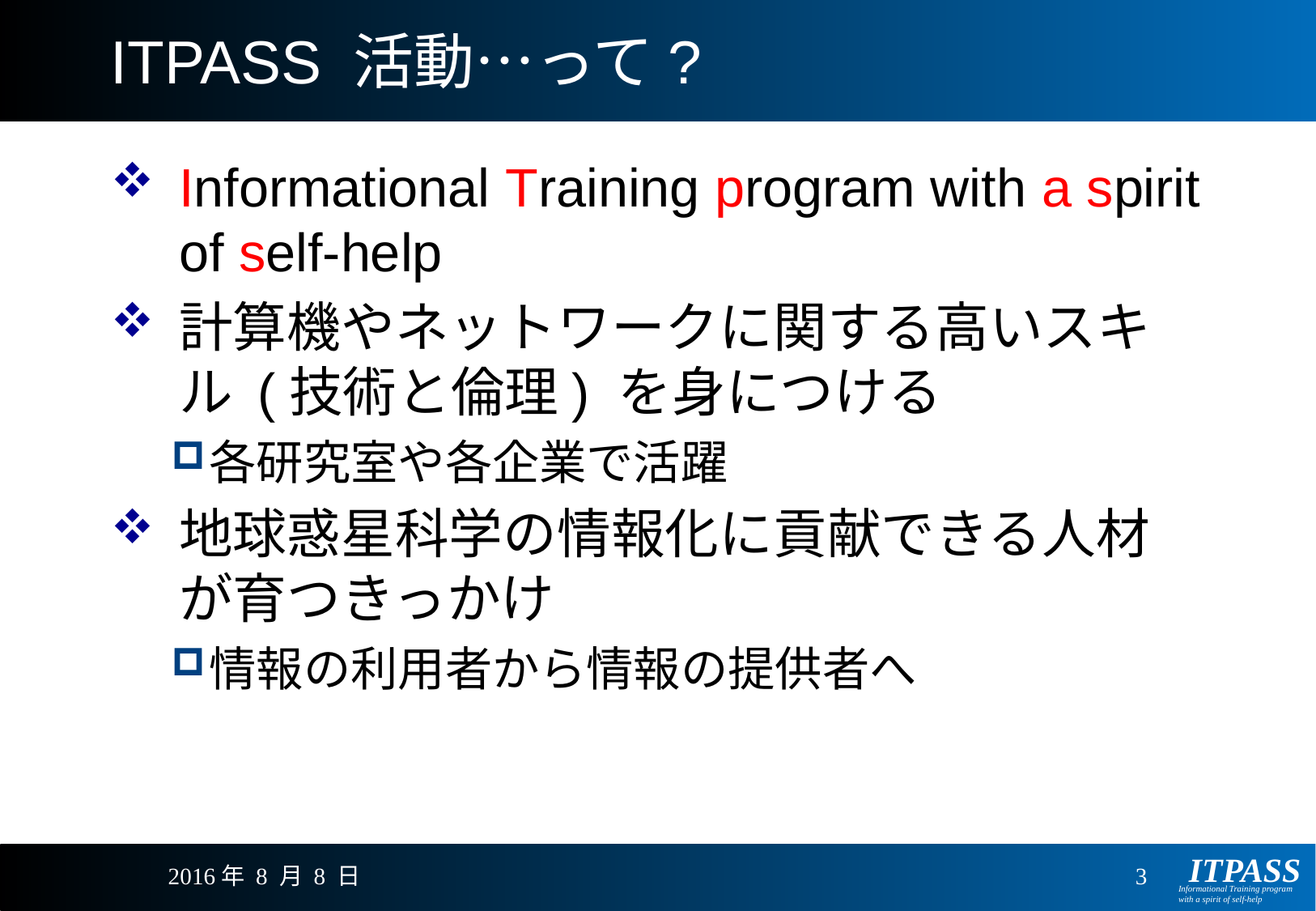

# ITPASS 活動…って?
Informational Training program with a spirit of self-help
計算機やネットワークに関する高いスキル (技術と倫理) を身につける
各研究室や各企業で活躍
地球惑星科学の情報化に貢献できる人材が育つきっかけ
情報の利用者から情報の提供者へ
2016年 8 月 8 日

3